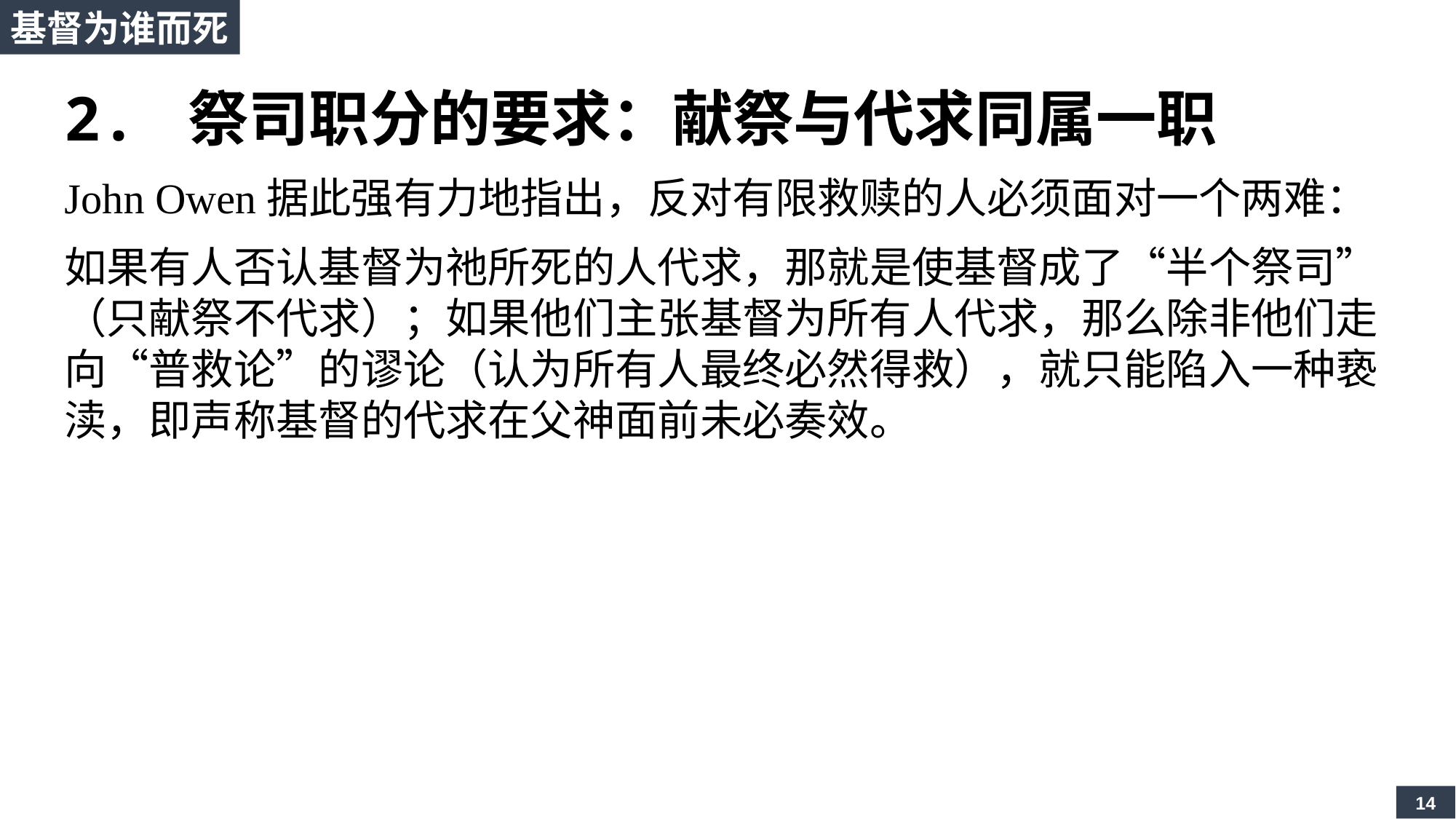

基督为谁而死
2. 祭司职分的要求：献祭与代求同属一职
John Owen据此强有力地指出，反对有限救赎的人必须面对一个两难：
如果有人否认基督为祂所死的人代求，那就是使基督成了“半个祭司”（只献祭不代求）；如果他们主张基督为所有人代求，那么除非他们走向“普救论”的谬论（认为所有人最终必然得救），就只能陷入一种亵渎，即声称基督的代求在父神面前未必奏效。
14